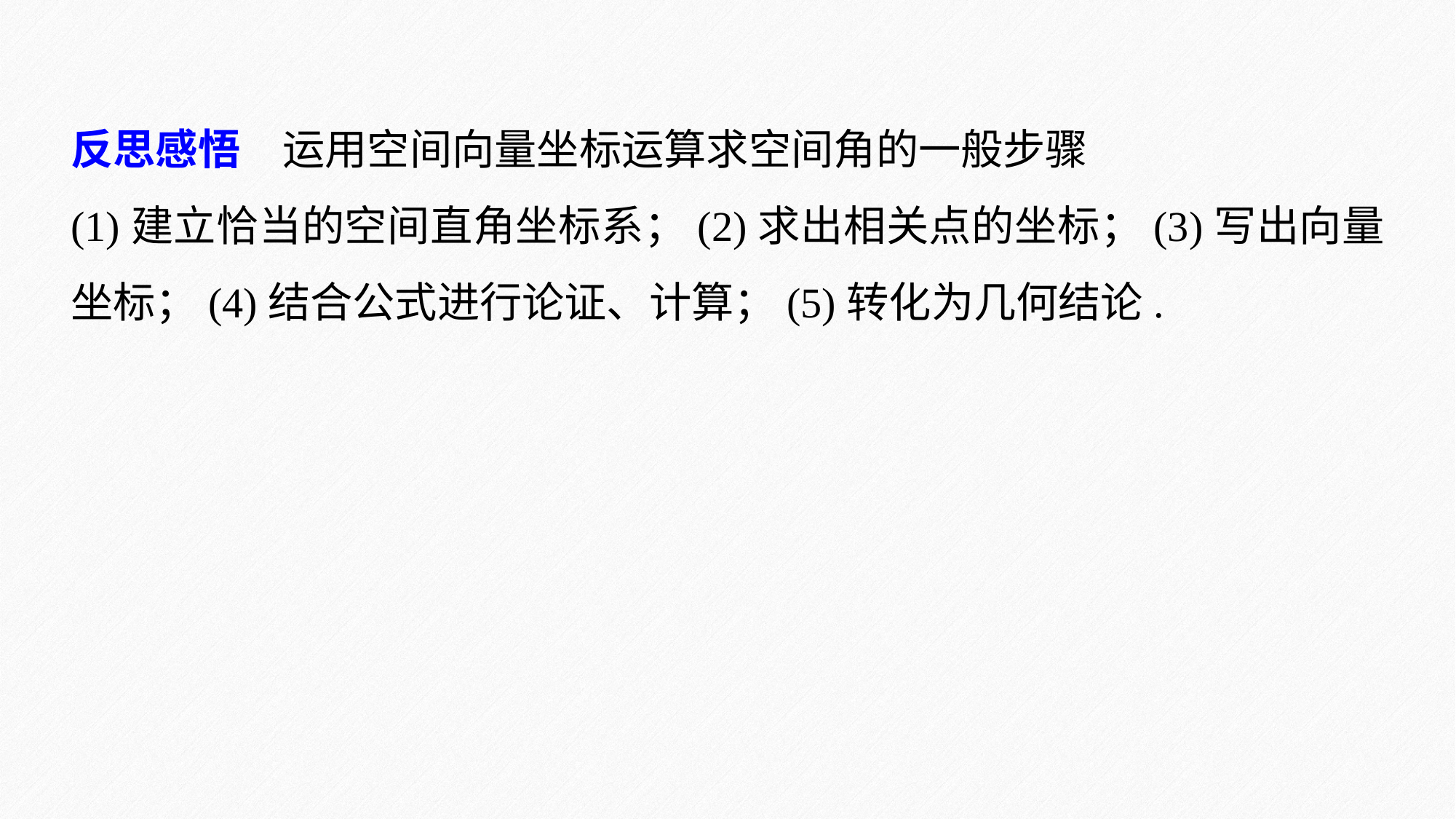

反思感悟　运用空间向量坐标运算求空间角的一般步骤
(1)建立恰当的空间直角坐标系；(2)求出相关点的坐标；(3)写出向量坐标；(4)结合公式进行论证、计算；(5)转化为几何结论.